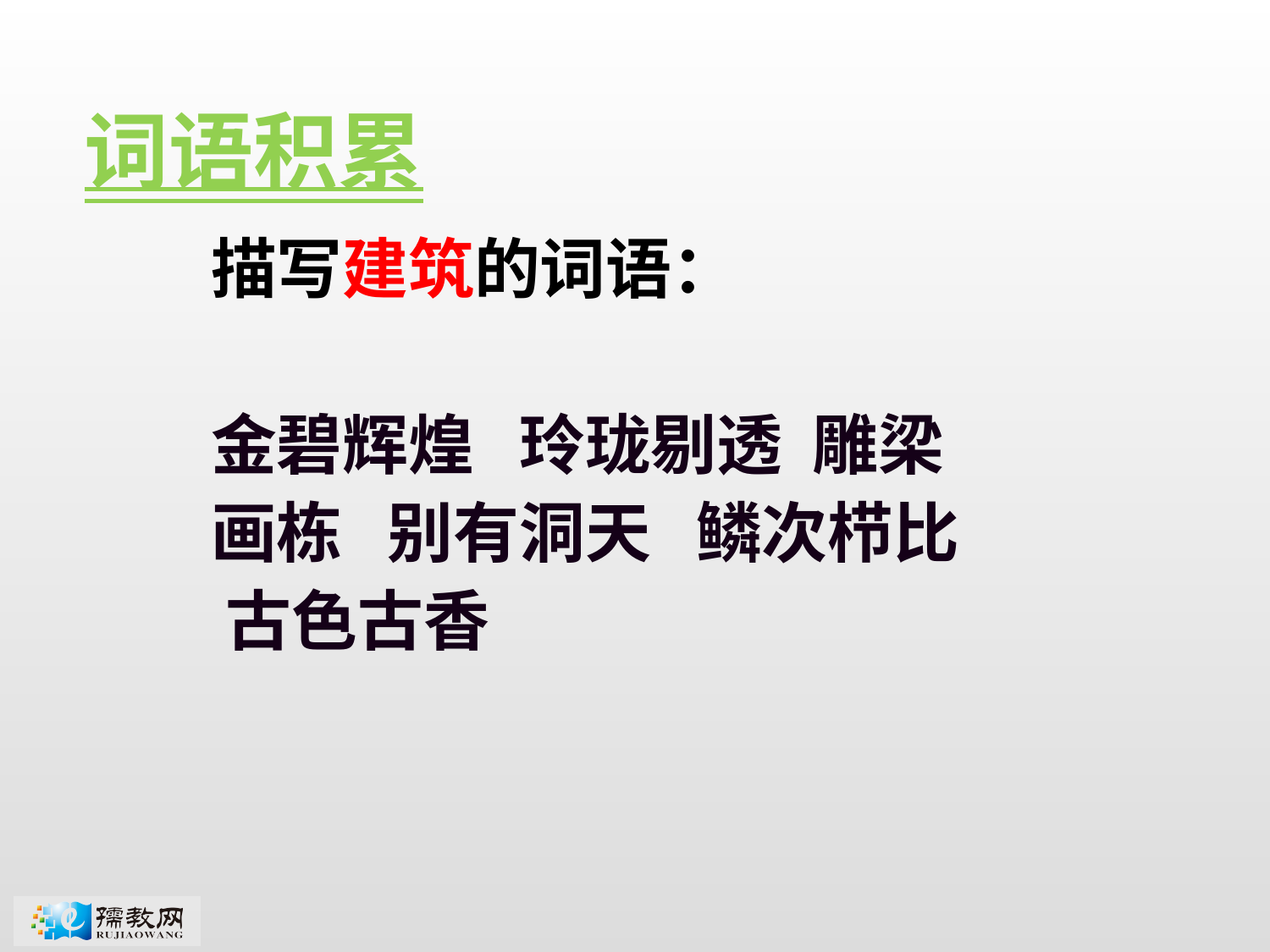

词语积累
描写建筑的词语：

金碧辉煌   玲珑剔透  雕梁画栋   别有洞天   鳞次栉比  古色古香